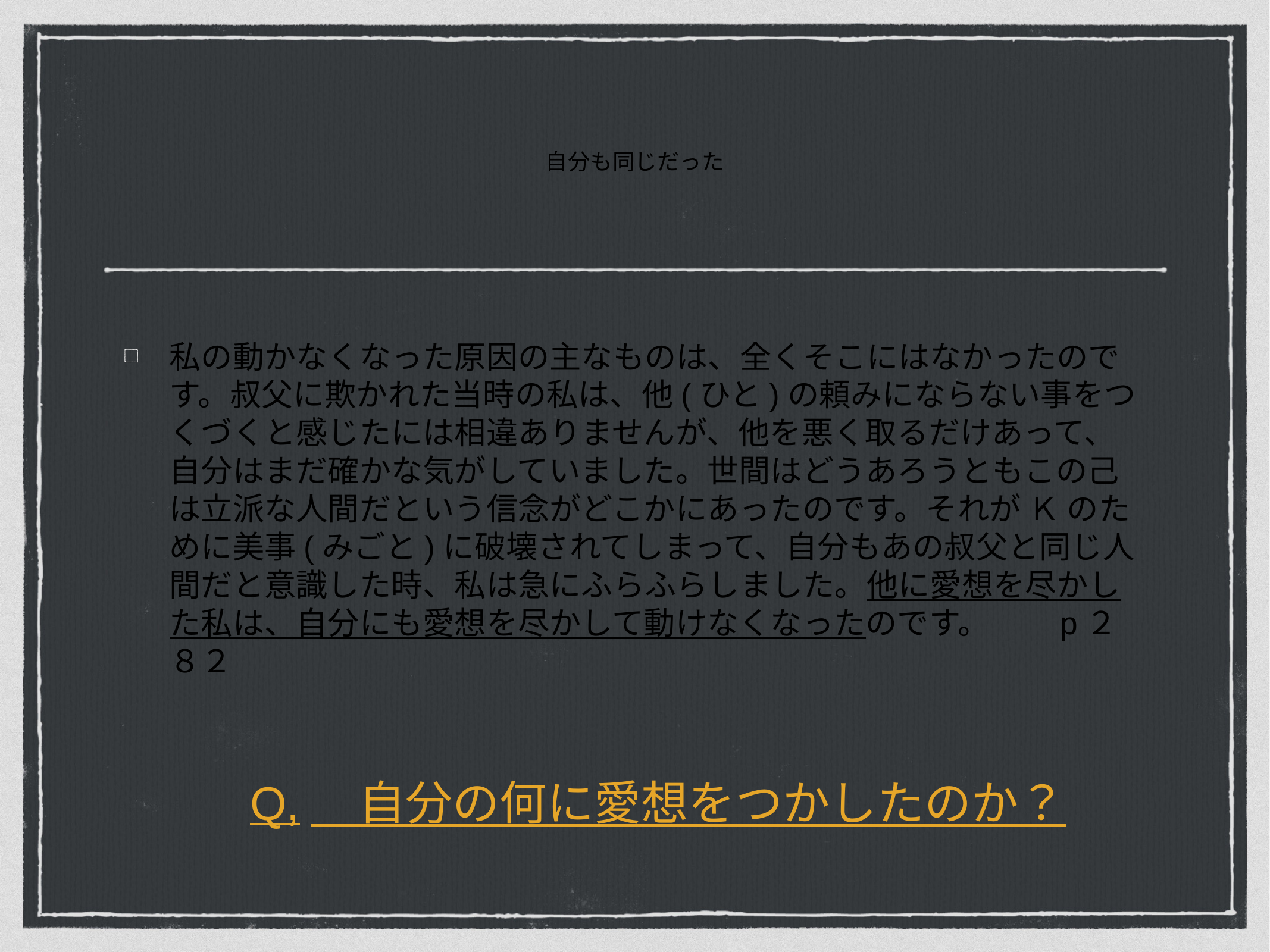

# 自分も同じだった
私の動かなくなった原因の主なものは、全くそこにはなかったのです。叔父に欺かれた当時の私は、他(ひと)の頼みにならない事をつくづくと感じたには相違ありませんが、他を悪く取るだけあって、自分はまだ確かな気がしていました。世間はどうあろうともこの己は立派な人間だという信念がどこかにあったのです。それが Ｋ のために美事(みごと)に破壊されてしまって、自分もあの叔父と同じ人間だと意識した時、私は急にふらふらしました。他に愛想を尽かした私は、自分にも愛想を尽かして動けなくなったのです。　　p２８２
Q,　自分の何に愛想をつかしたのか？